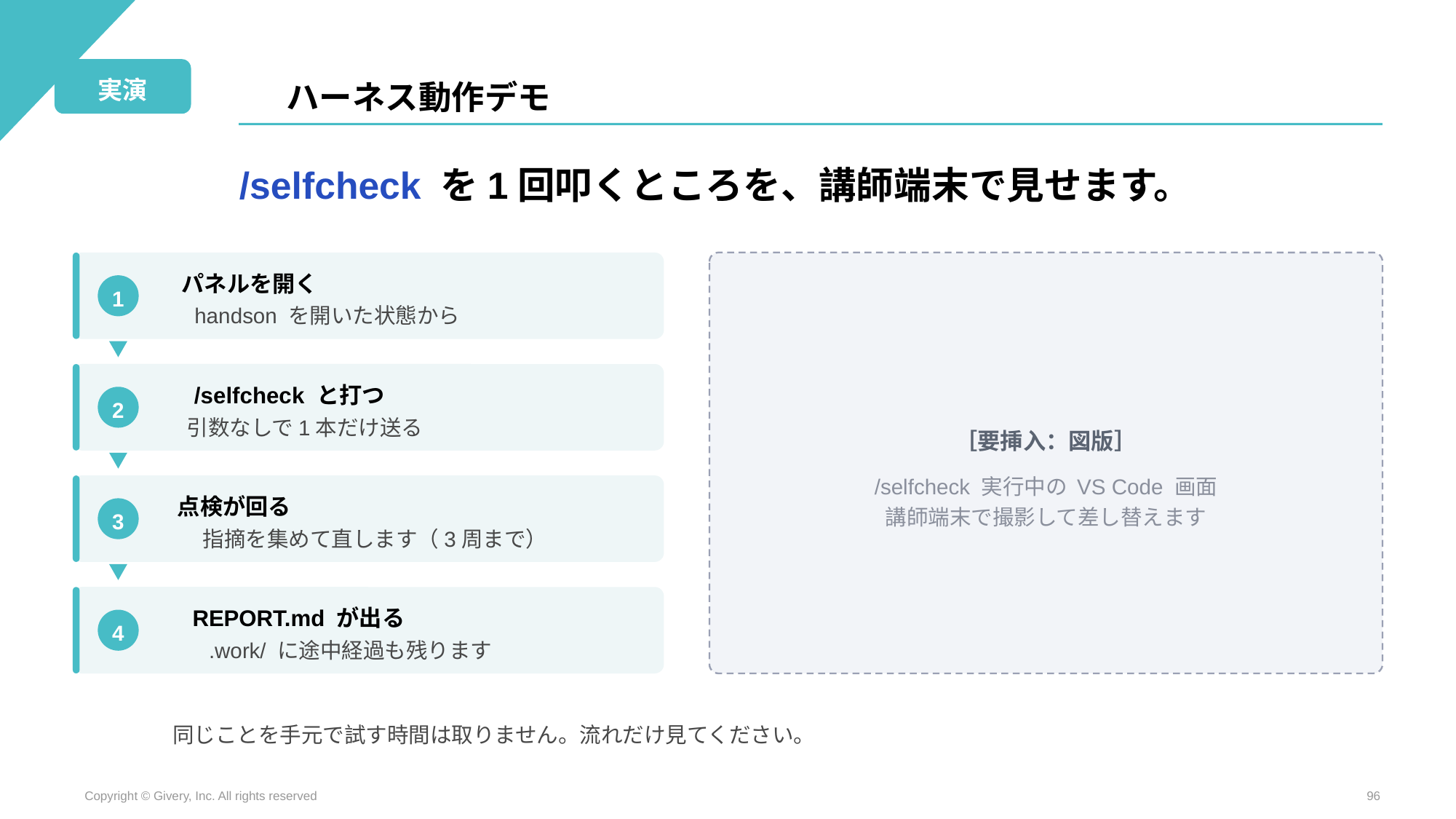

実演
ハーネス動作デモ

/selfcheck を1回叩くところを、講師端末で見せます。

パネルを開く

1
handson を開いた状態から

/selfcheck と打つ

2
引数なしで1本だけ送る
［要挿入：図版］

/selfcheck 実行中の VS Code 画面
講師端末で撮影して差し替えます

点検が回る

3
指摘を集めて直します（3周まで）

REPORT.md が出る

4
.work/ に途中経過も残ります
同じことを手元で試す時間は取りません。流れだけ見てください。
Copyright © Givery, Inc. All rights reserved
96